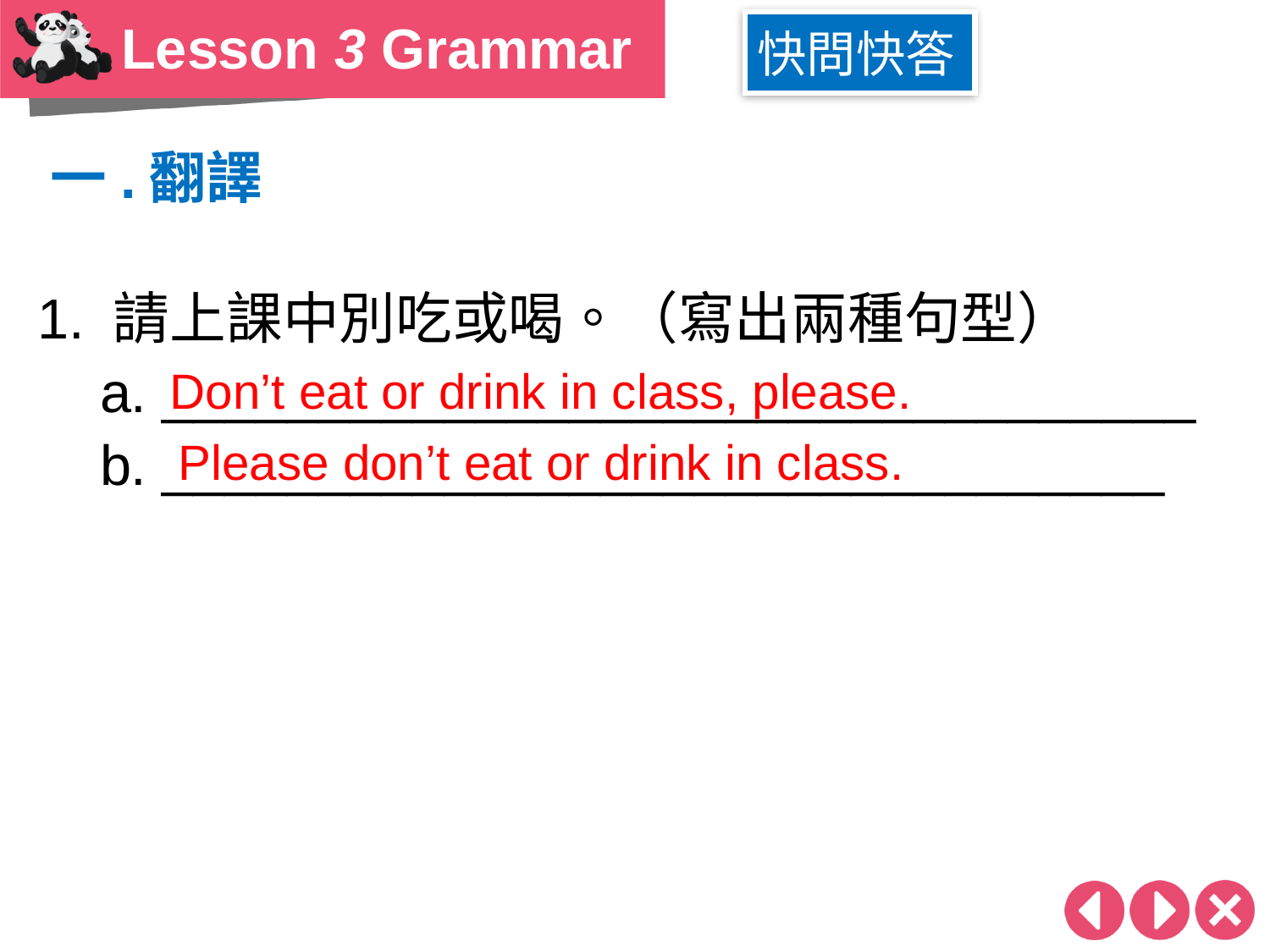

Lesson 3 Grammar
快問快答
一.翻譯
1. 請上課中別吃或喝。（寫出兩種句型）
    a. _________________________________
    b. ________________________________
Don’t eat or drink in class, please.
Please don’t eat or drink in class.